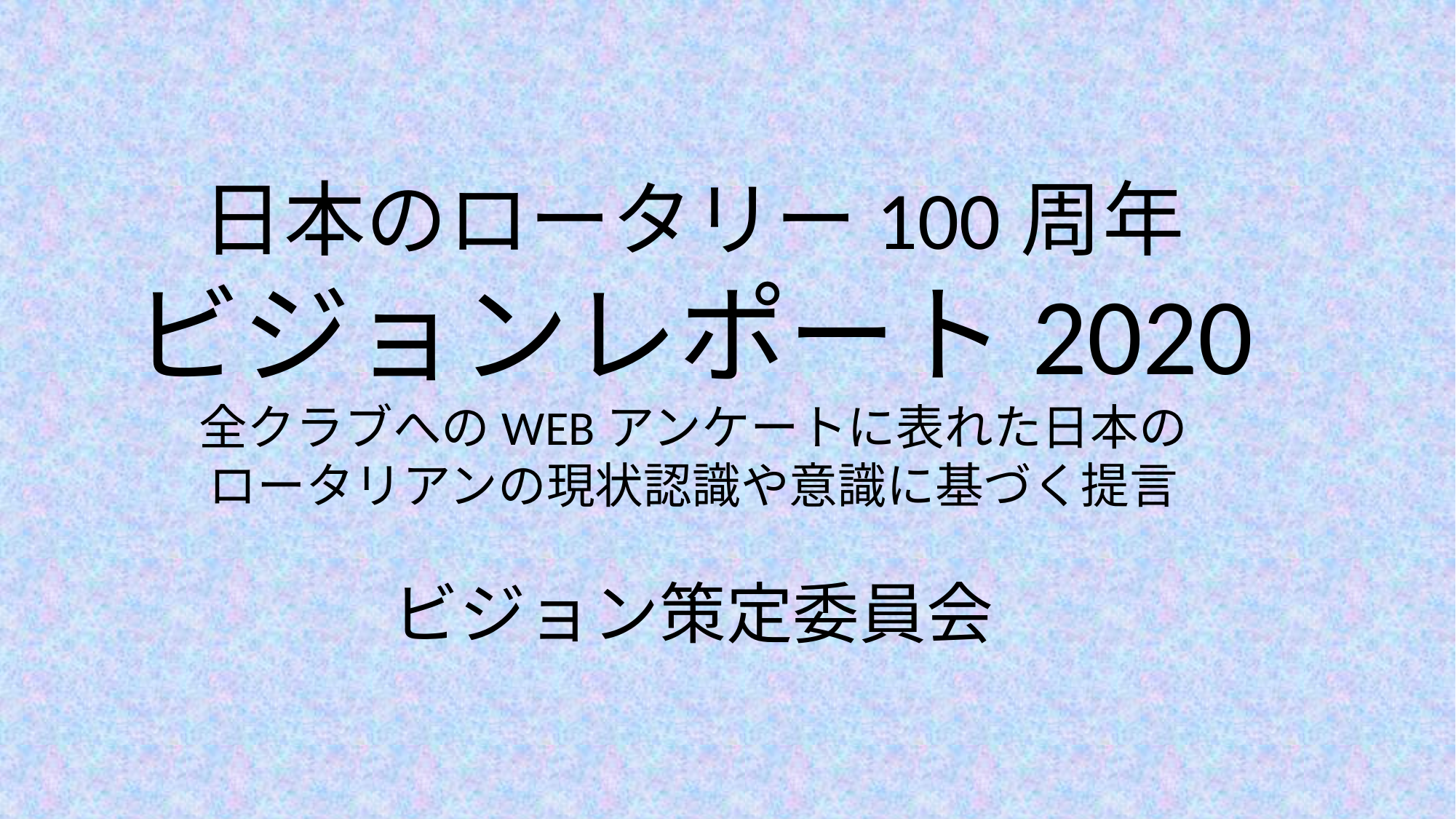

# 日本のロータリー100周年 ビジョンレポート2020 全クラブへのWEBアンケートに表れた日本の ロータリアンの現状認識や意識に基づく提言 ビジョン策定委員会